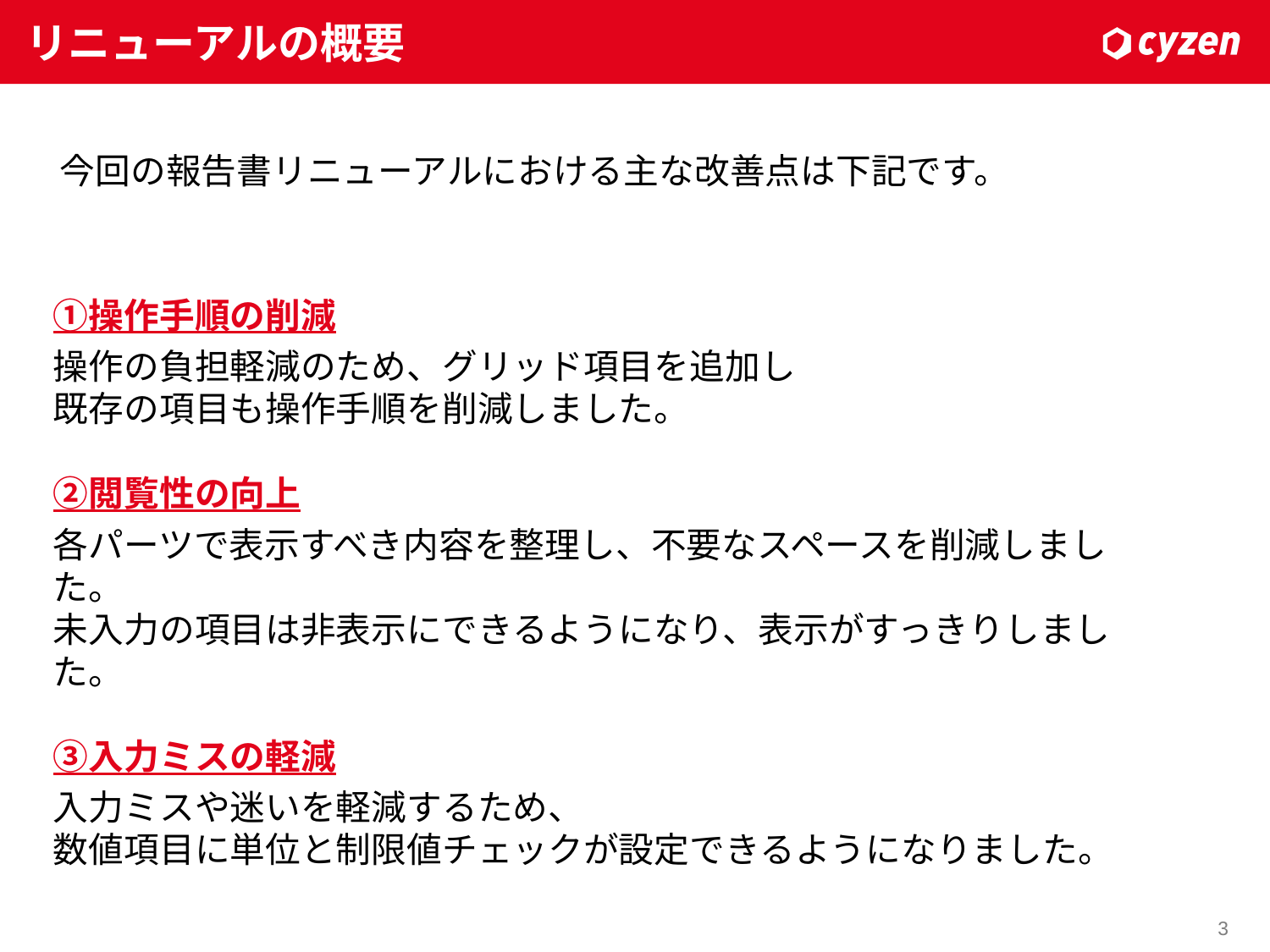

# リニューアルの概要
今回の報告書リニューアルにおける主な改善点は下記です。
①操作手順の削減
操作の負担軽減のため、グリッド項目を追加し
既存の項目も操作手順を削減しました。

②閲覧性の向上
各パーツで表示すべき内容を整理し、不要なスペースを削減しました。
未入力の項目は非表示にできるようになり、表示がすっきりしました。

③入力ミスの軽減
入力ミスや迷いを軽減するため、
数値項目に単位と制限値チェックが設定できるようになりました。